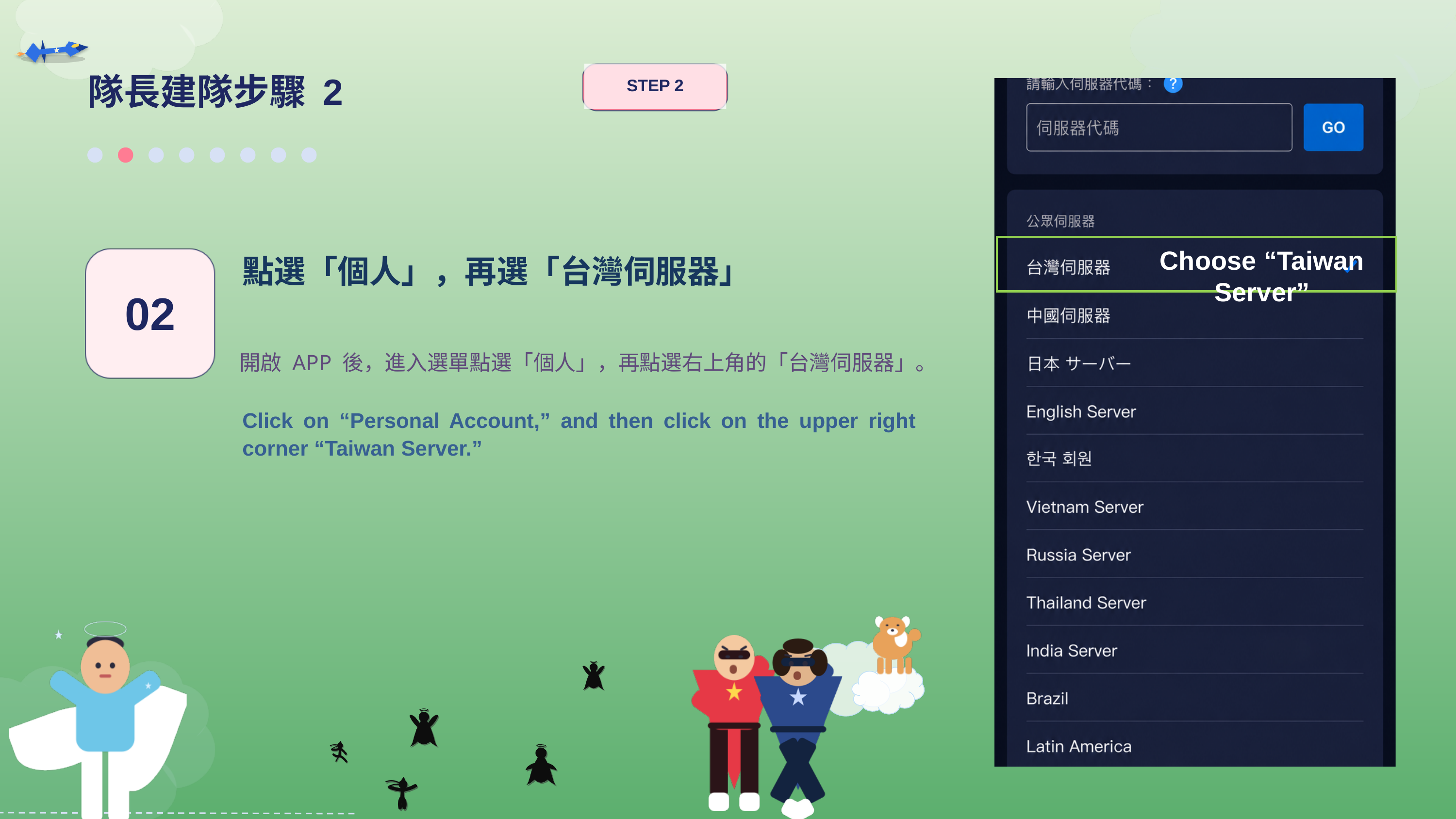

隊長建隊步驟 2

STEP 2

Choose “Taiwan Server”

02

點選「個人」，再選「台灣伺服器」

開啟 APP 後，進入選單點選「個人」，再點選右上角的「台灣伺服器」。

Click on “Personal Account,” and then click on the upper right corner “Taiwan Server.”